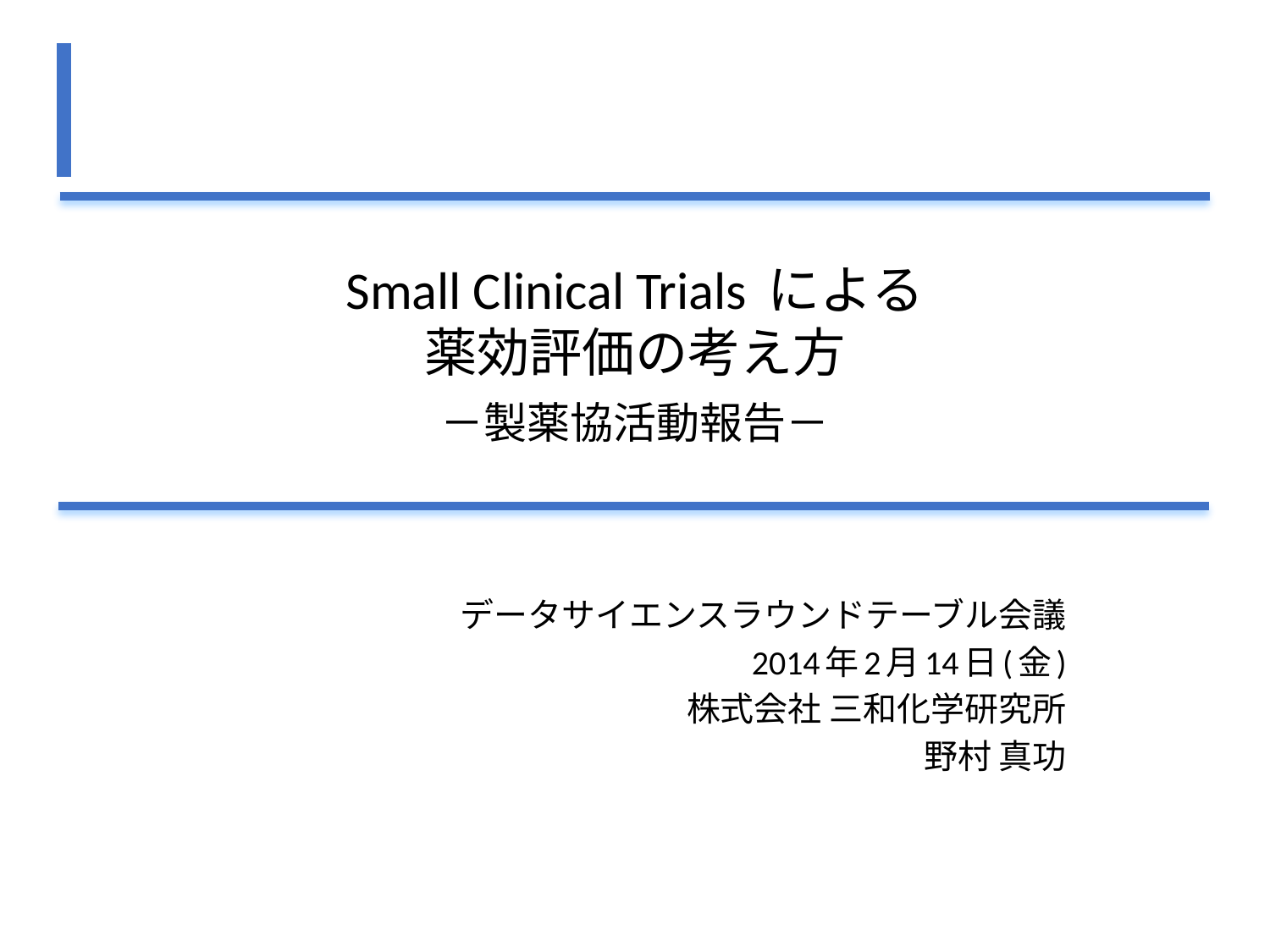

# Small Clinical Trials による 薬効評価の考え方 －製薬協活動報告－

データサイエンスラウンドテーブル会議
2014年2月14日(金)
株式会社 三和化学研究所
野村 真功